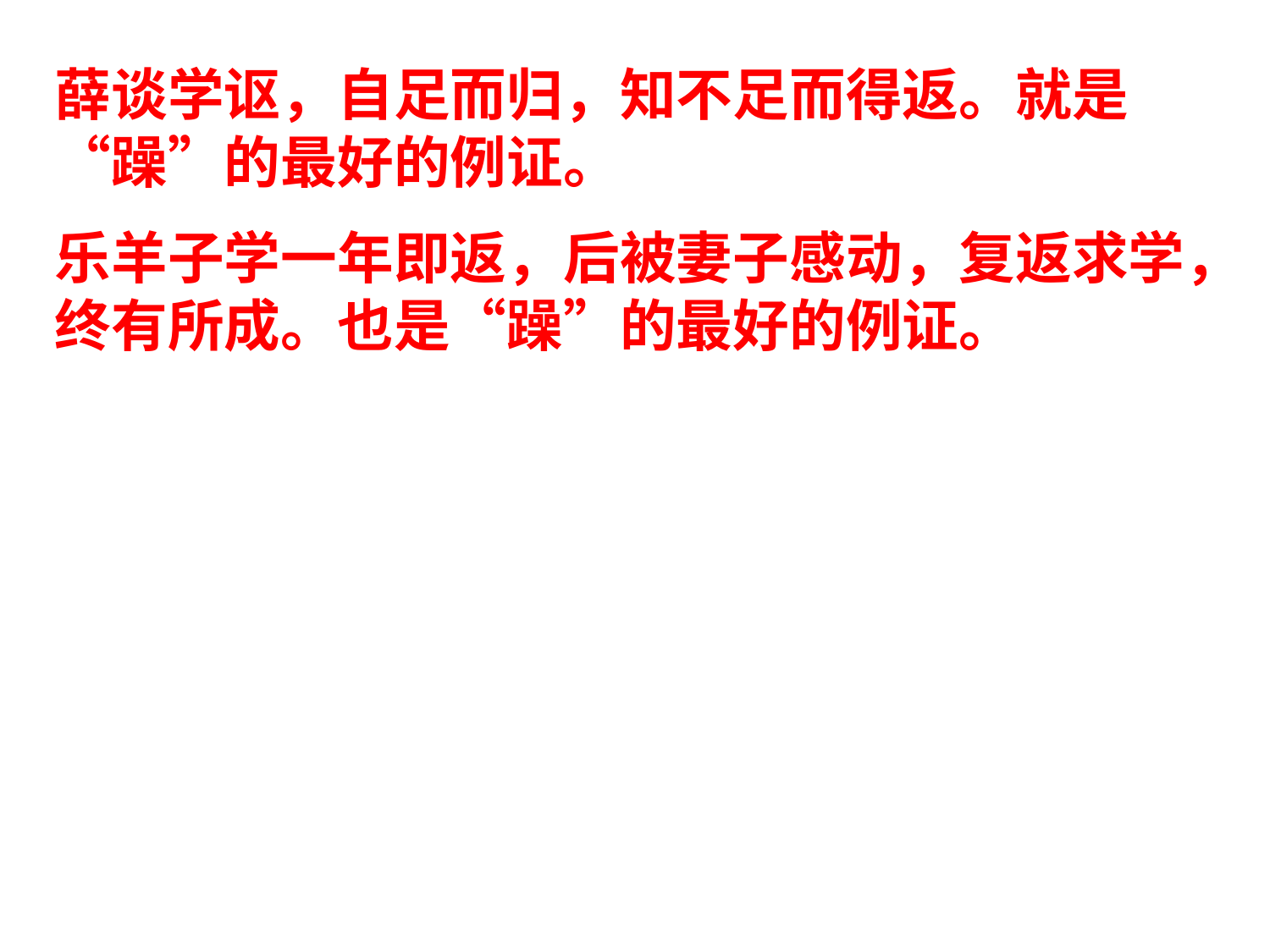

薛谈学讴，自足而归，知不足而得返。就是“躁”的最好的例证。
乐羊子学一年即返，后被妻子感动，复返求学，终有所成。也是“躁”的最好的例证。